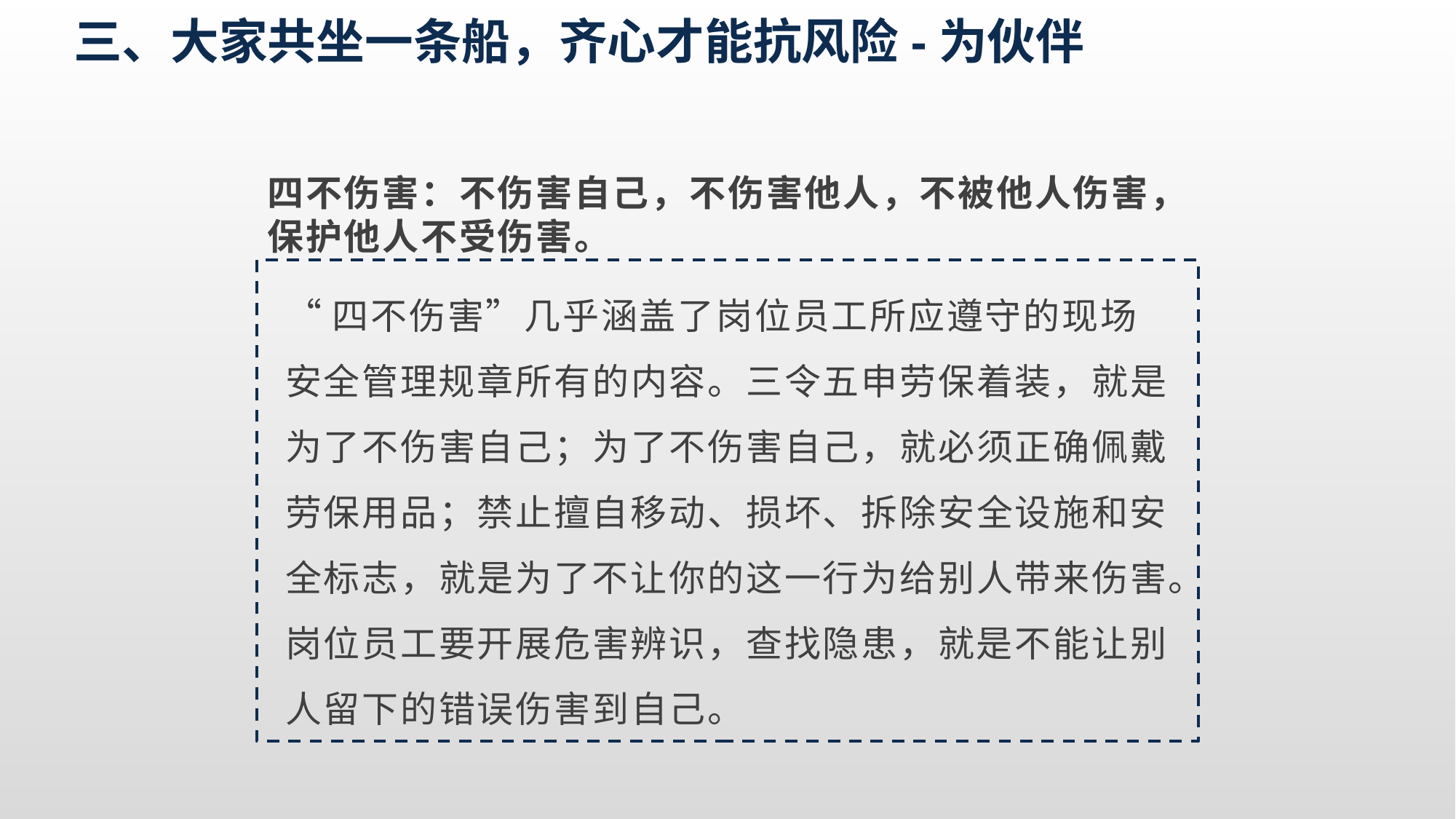

三、大家共坐一条船，齐心才能抗风险-为伙伴
四不伤害：不伤害自己，不伤害他人，不被他人伤害，保护他人不受伤害。
“四不伤害”几乎涵盖了岗位员工所应遵守的现场安全管理规章所有的内容。三令五申劳保着装，就是为了不伤害自己；为了不伤害自己，就必须正确佩戴劳保用品；禁止擅自移动、损坏、拆除安全设施和安全标志，就是为了不让你的这一行为给别人带来伤害。岗位员工要开展危害辨识，查找隐患，就是不能让别人留下的错误伤害到自己。